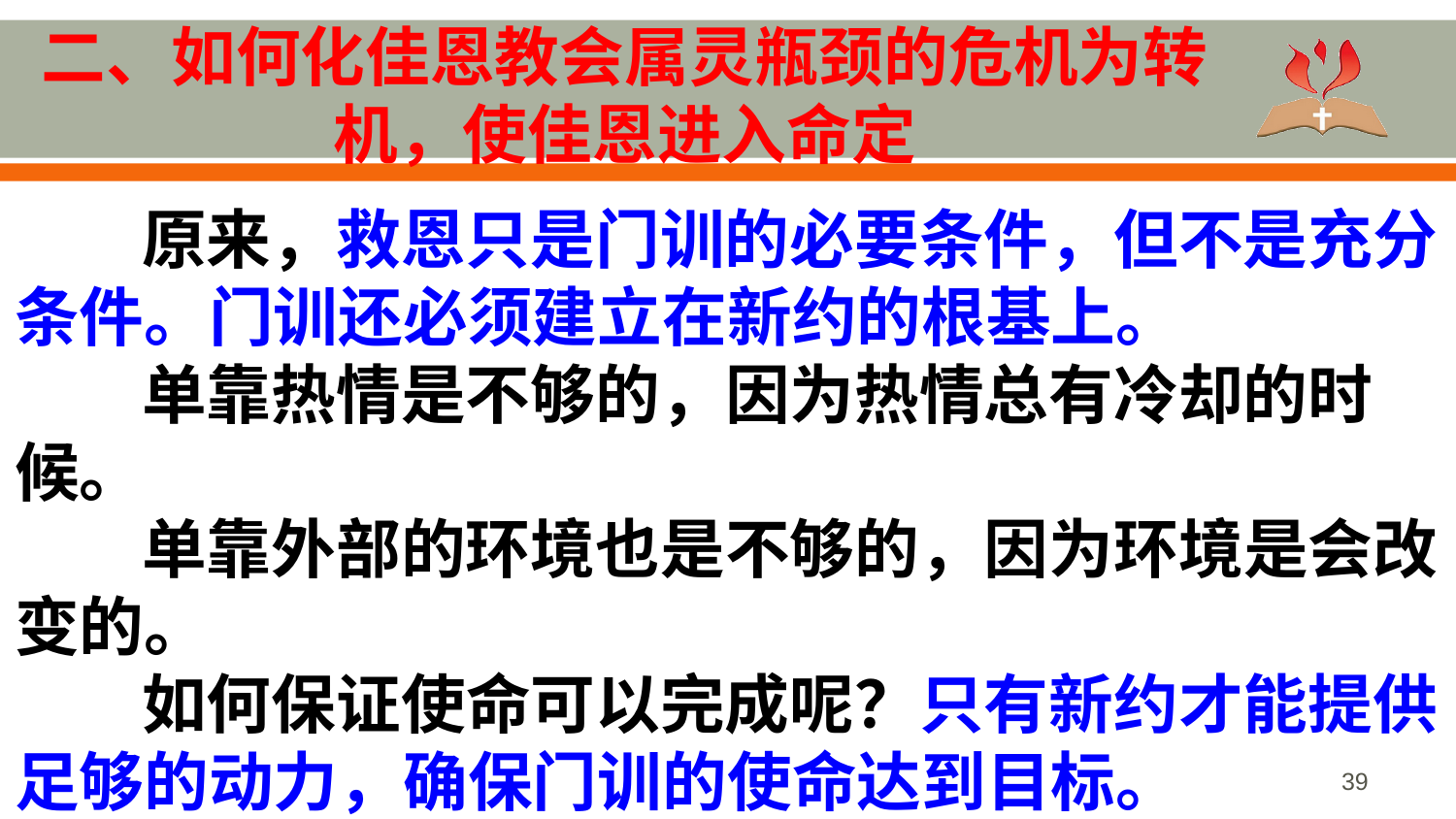

# 二、如何化佳恩教会属灵瓶颈的危机为转机，使佳恩进入命定
原来，救恩只是门训的必要条件，但不是充分条件。门训还必须建立在新约的根基上。
单靠热情是不够的，因为热情总有冷却的时候。
单靠外部的环境也是不够的，因为环境是会改变的。
如何保证使命可以完成呢？只有新约才能提供足够的动力，确保门训的使命达到目标。

39